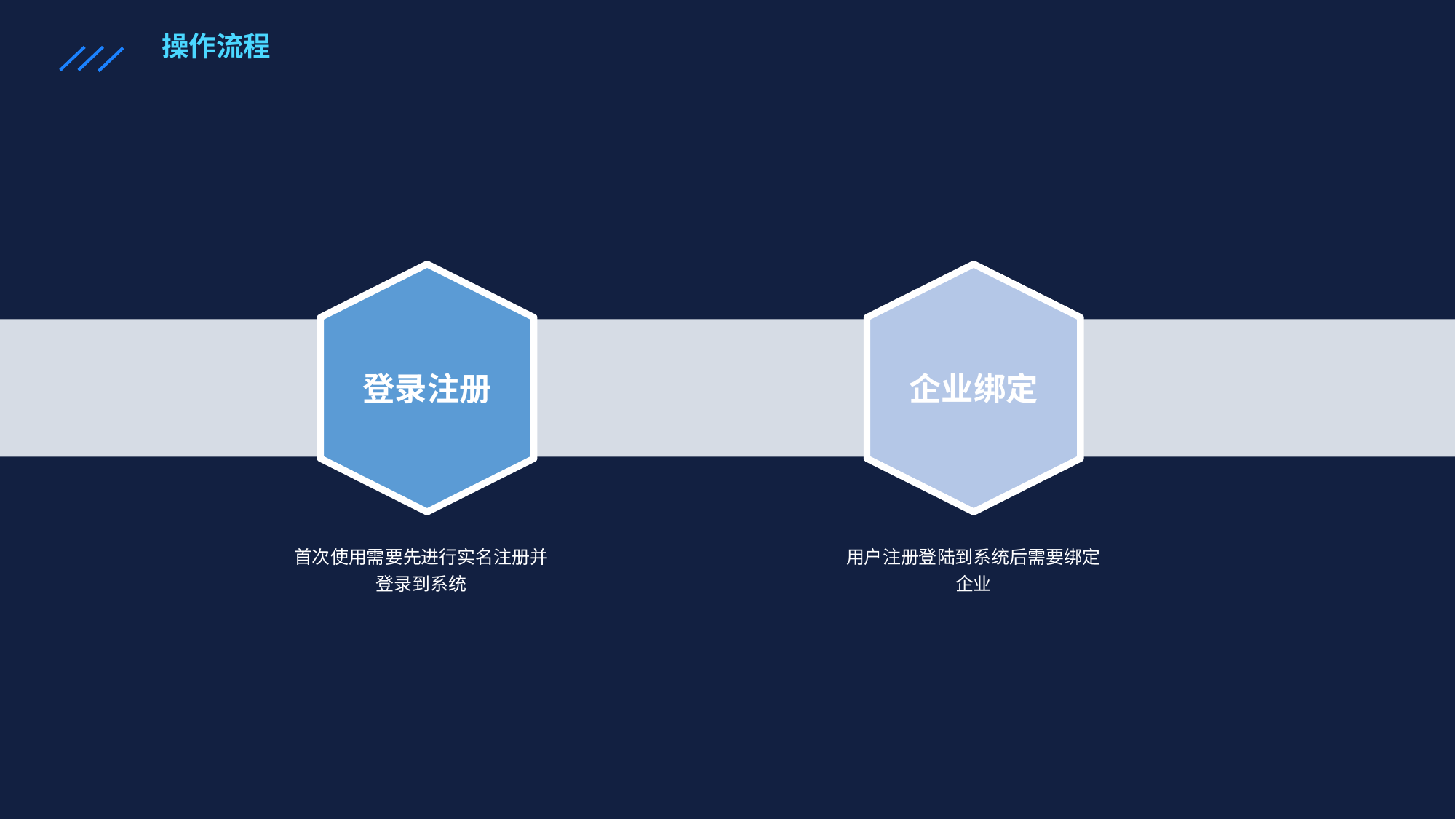

操作流程
登录注册
首次使用需要先进行实名注册并登录到系统
企业绑定
用户注册登陆到系统后需要绑定企业